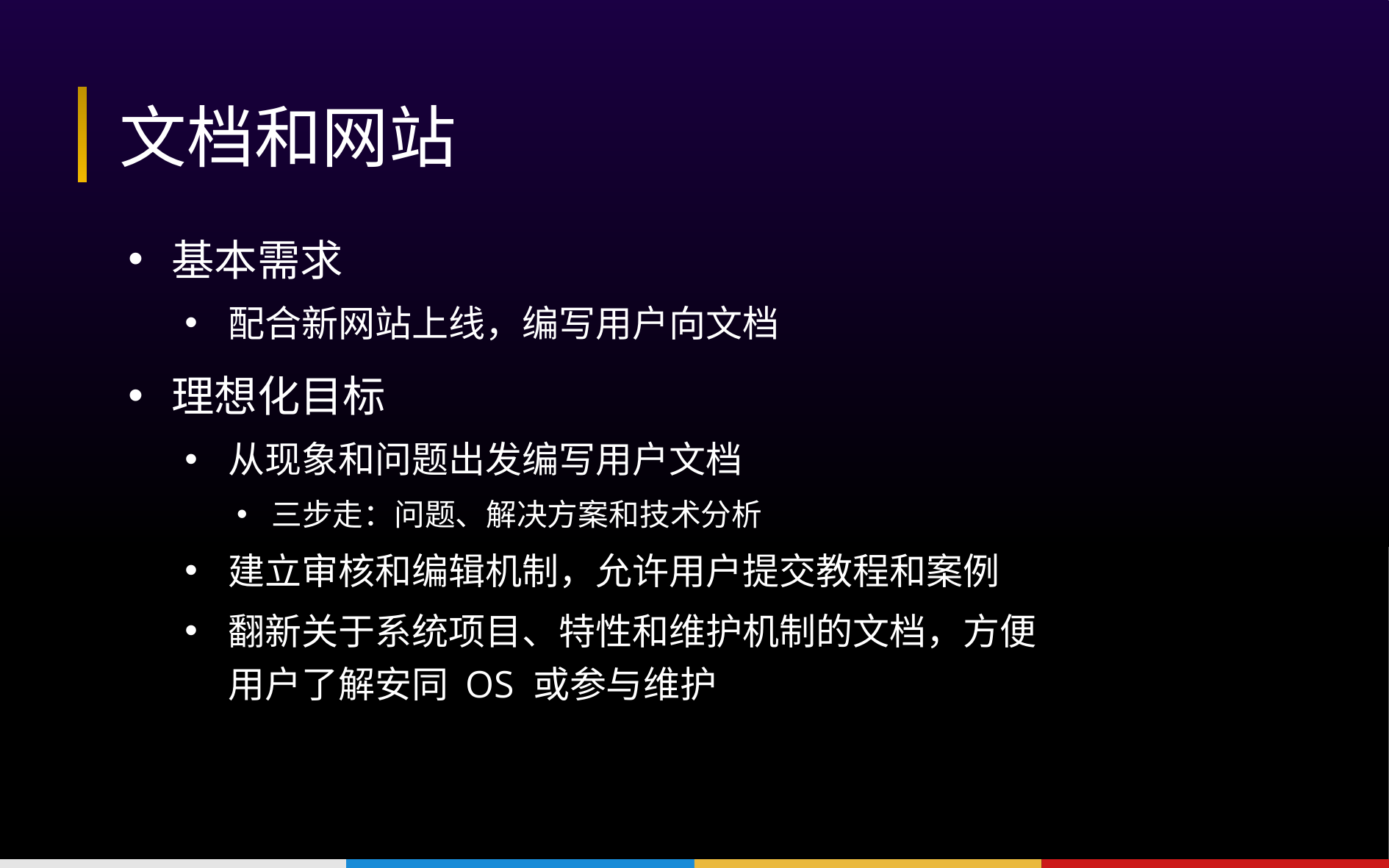

# 文档和网站
基本需求
配合新网站上线，编写用户向文档
理想化目标
从现象和问题出发编写用户文档
三步走：问题、解决方案和技术分析
建立审核和编辑机制，允许用户提交教程和案例
翻新关于系统项目、特性和维护机制的文档，方便用户了解安同 OS 或参与维护
28